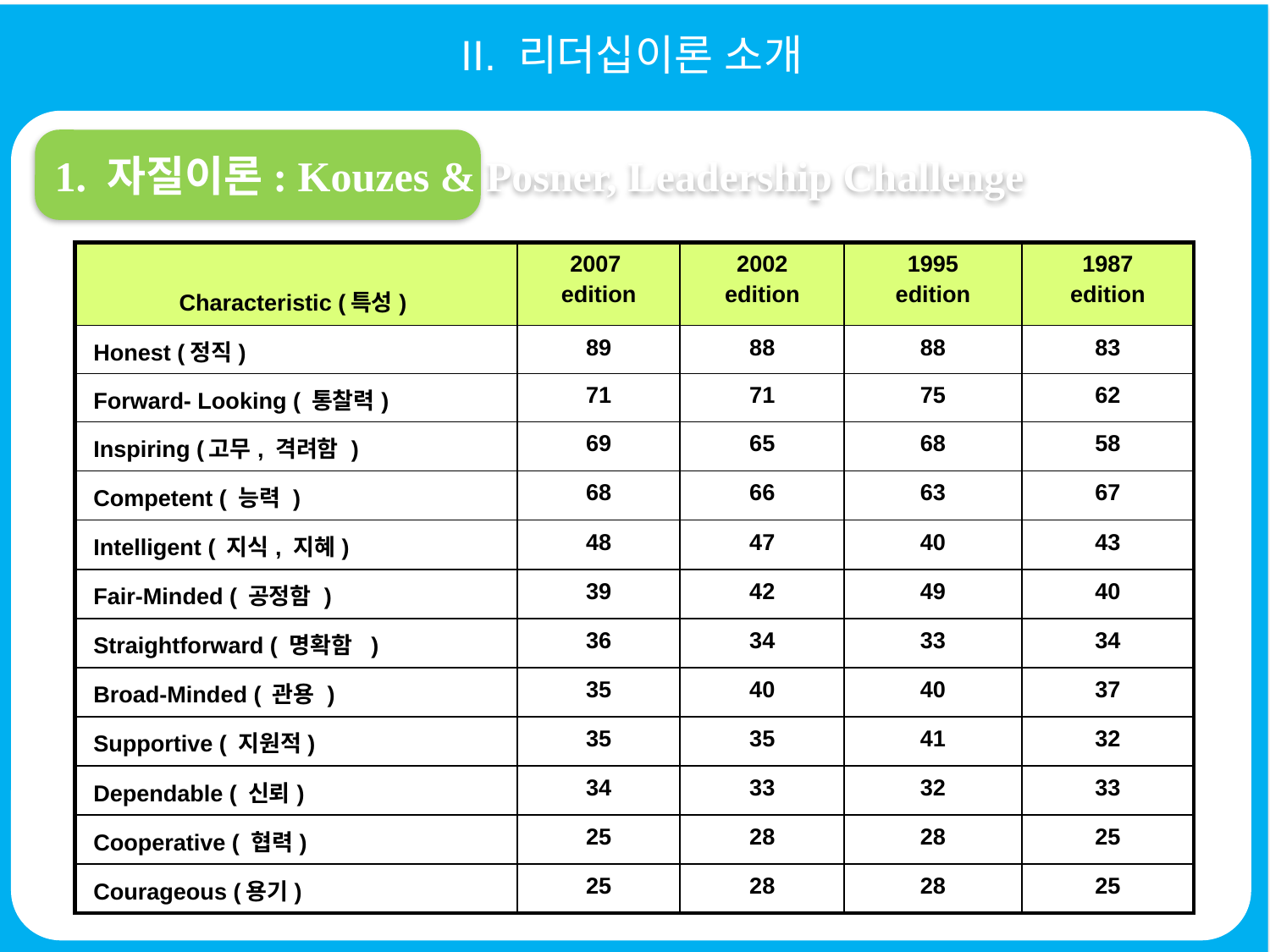

II. 리더십이론 소개
1. 자질이론: Kouzes & Posner, Leadership Challenge
| Characteristic (특성) | 2007 edition | 2002 edition | 1995 edition | 1987 edition |
| --- | --- | --- | --- | --- |
| Honest (정직) | 89 | 88 | 88 | 83 |
| Forward- Looking ( 통찰력) | 71 | 71 | 75 | 62 |
| Inspiring (고무, 격려함 ) | 69 | 65 | 68 | 58 |
| Competent ( 능력 ) | 68 | 66 | 63 | 67 |
| Intelligent ( 지식, 지혜) | 48 | 47 | 40 | 43 |
| Fair-Minded ( 공정함 ) | 39 | 42 | 49 | 40 |
| Straightforward ( 명확함 ) | 36 | 34 | 33 | 34 |
| Broad-Minded ( 관용 ) | 35 | 40 | 40 | 37 |
| Supportive ( 지원적) | 35 | 35 | 41 | 32 |
| Dependable ( 신뢰) | 34 | 33 | 32 | 33 |
| Cooperative ( 협력) | 25 | 28 | 28 | 25 |
| Courageous (용기) | 25 | 28 | 28 | 25 |